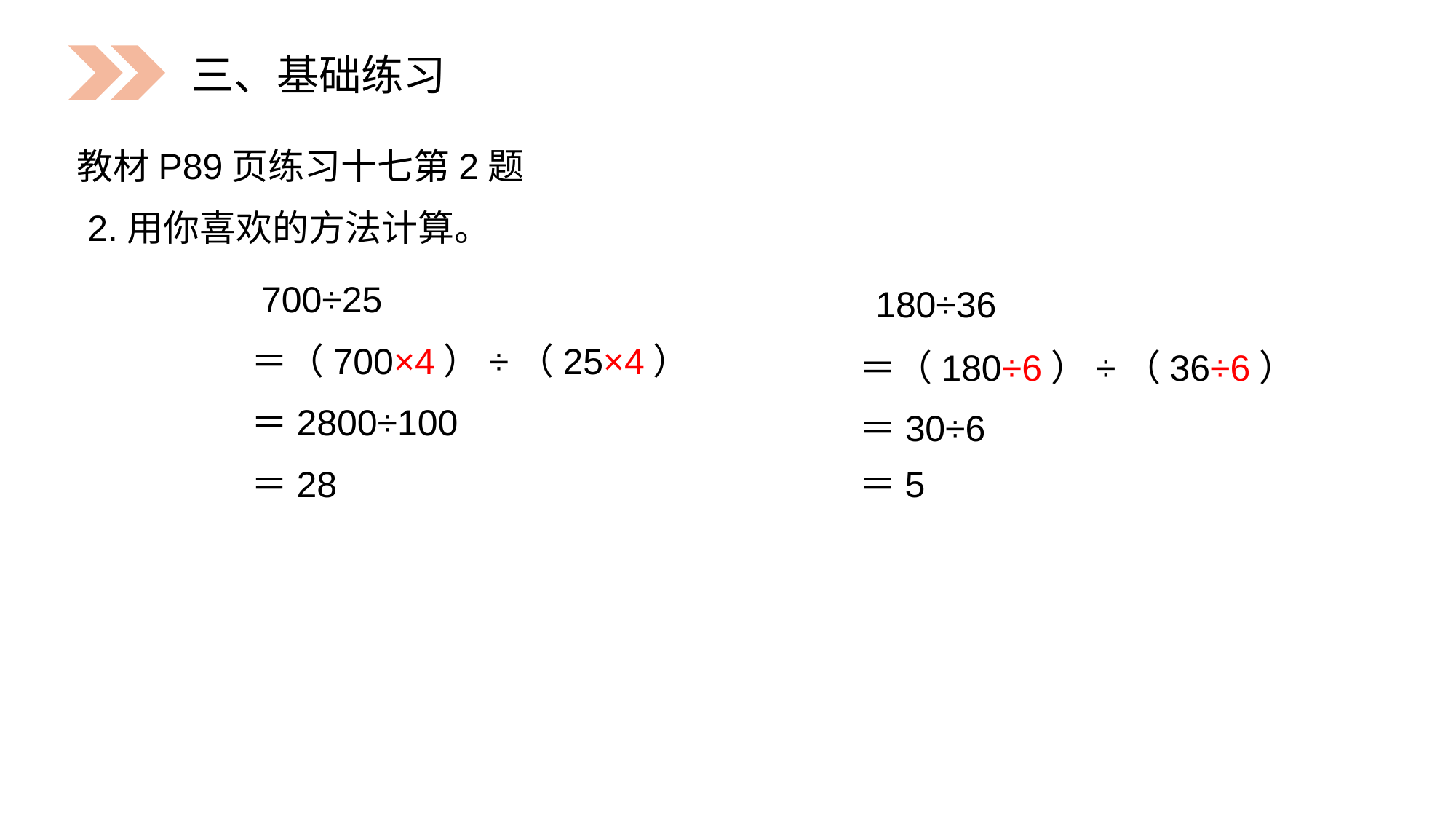

三、基础练习
教材P89页练习十七第2题
2.用你喜欢的方法计算。
700÷25
180÷36
＝（700×4）÷（25×4）
＝（180÷6）÷（36÷6）
＝2800÷100
＝30÷6
＝28
＝5